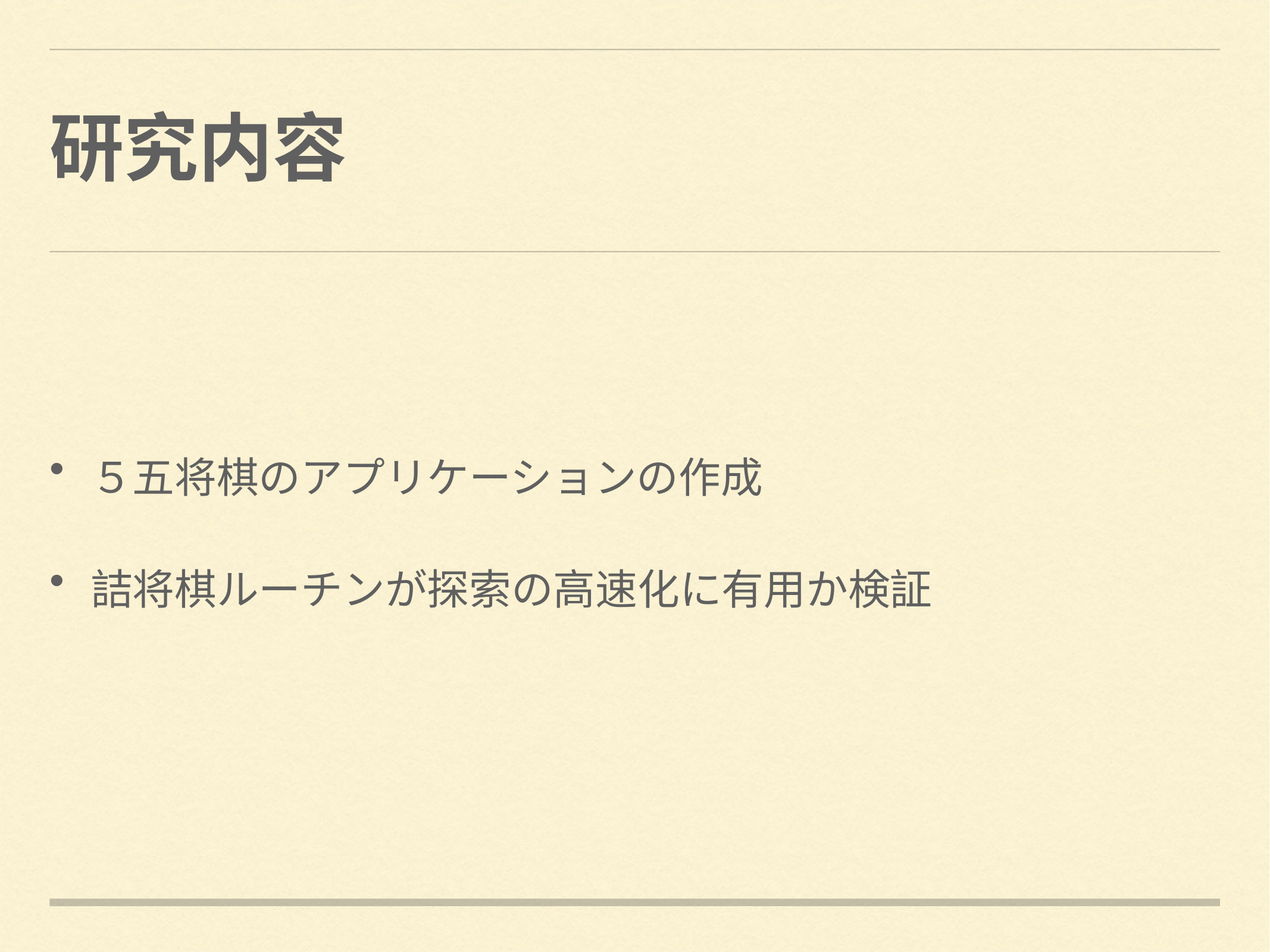

# 研究内容
５五将棋のアプリケーションの作成

詰将棋ルーチンが探索の高速化に有用か検証